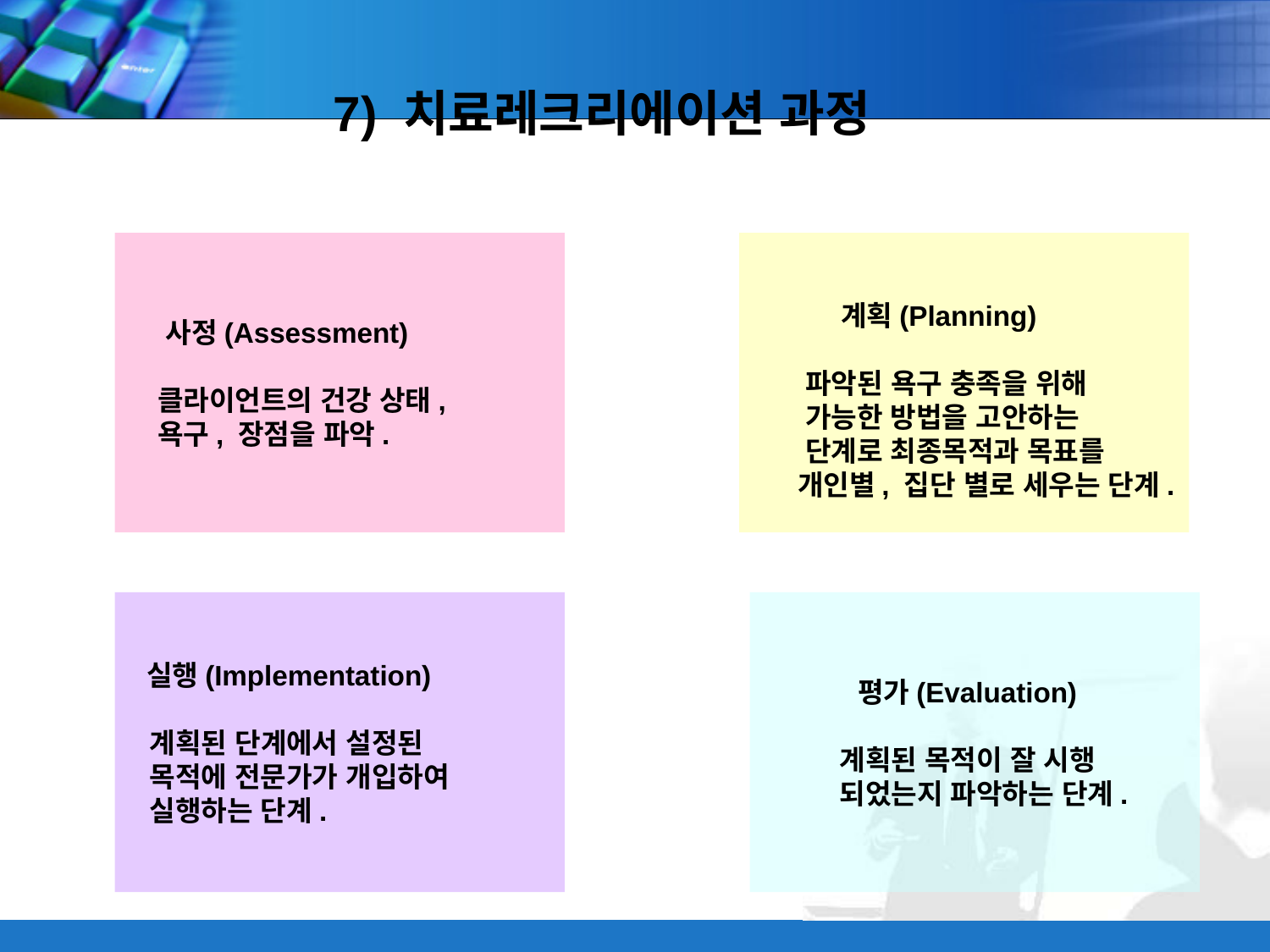

7) 치료레크리에이션 과정
     사정(Assessment)

   클라이언트의 건강 상태,
   욕구, 장점을 파악.

             계획(Planning)

      파악된 욕구 충족을 위해
      가능한 방법을 고안하는
      단계로 최종목적과 목표를
     개인별, 집단 별로 세우는 단계.
  실행(Implementation)

  계획된 단계에서 설정된
  목적에 전문가가 개입하여
  실행하는 단계.
              평가(Evaluation)

         계획된 목적이 잘 시행
         되었는지 파악하는 단계.